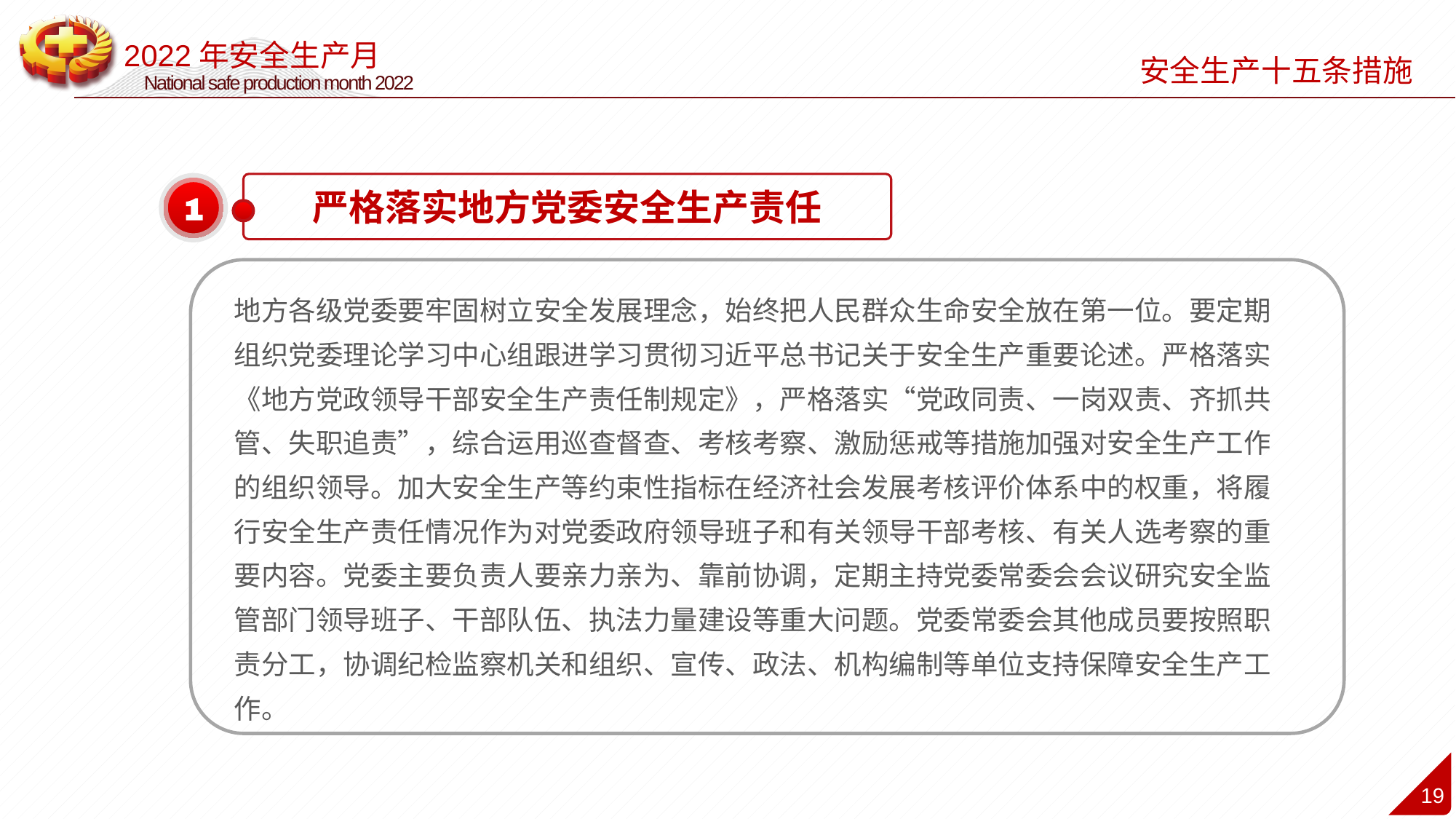

严格落实地方党委安全生产责任

1

地方各级党委要牢固树立安全发展理念，始终把人民群众生命安全放在第一位。要定期组织党委理论学习中心组跟进学习贯彻习近平总书记关于安全生产重要论述。严格落实《地方党政领导干部安全生产责任制规定》，严格落实“党政同责、一岗双责、齐抓共管、失职追责”，综合运用巡查督查、考核考察、激励惩戒等措施加强对安全生产工作的组织领导。加大安全生产等约束性指标在经济社会发展考核评价体系中的权重，将履行安全生产责任情况作为对党委政府领导班子和有关领导干部考核、有关人选考察的重要内容。党委主要负责人要亲力亲为、靠前协调，定期主持党委常委会会议研究安全监管部门领导班子、干部队伍、执法力量建设等重大问题。党委常委会其他成员要按照职责分工，协调纪检监察机关和组织、宣传、政法、机构编制等单位支持保障安全生产工作。